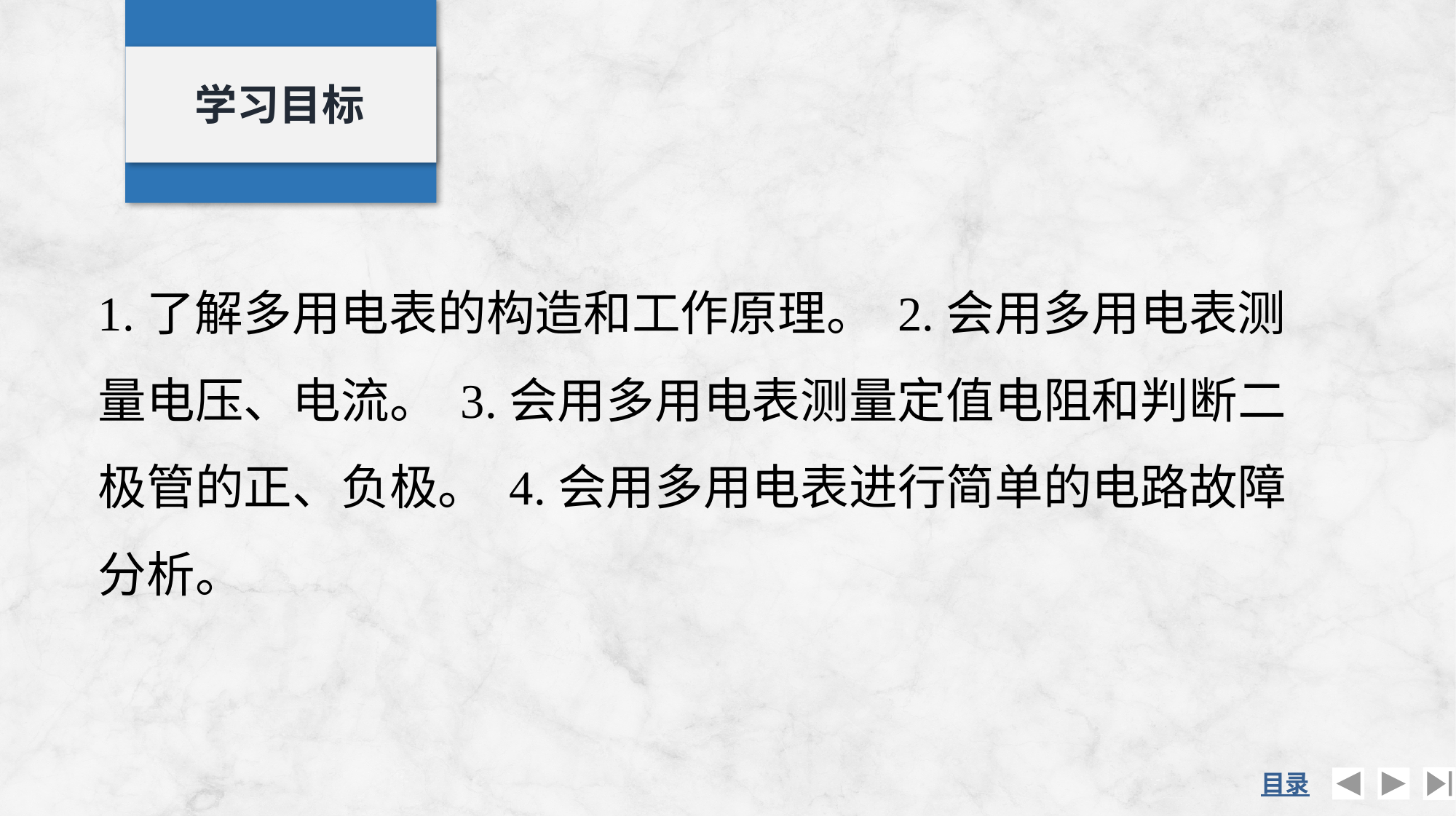

学习目标
1.了解多用电表的构造和工作原理。 2.会用多用电表测量电压、电流。 3.会用多用电表测量定值电阻和判断二极管的正、负极。 4.会用多用电表进行简单的电路故障分析。